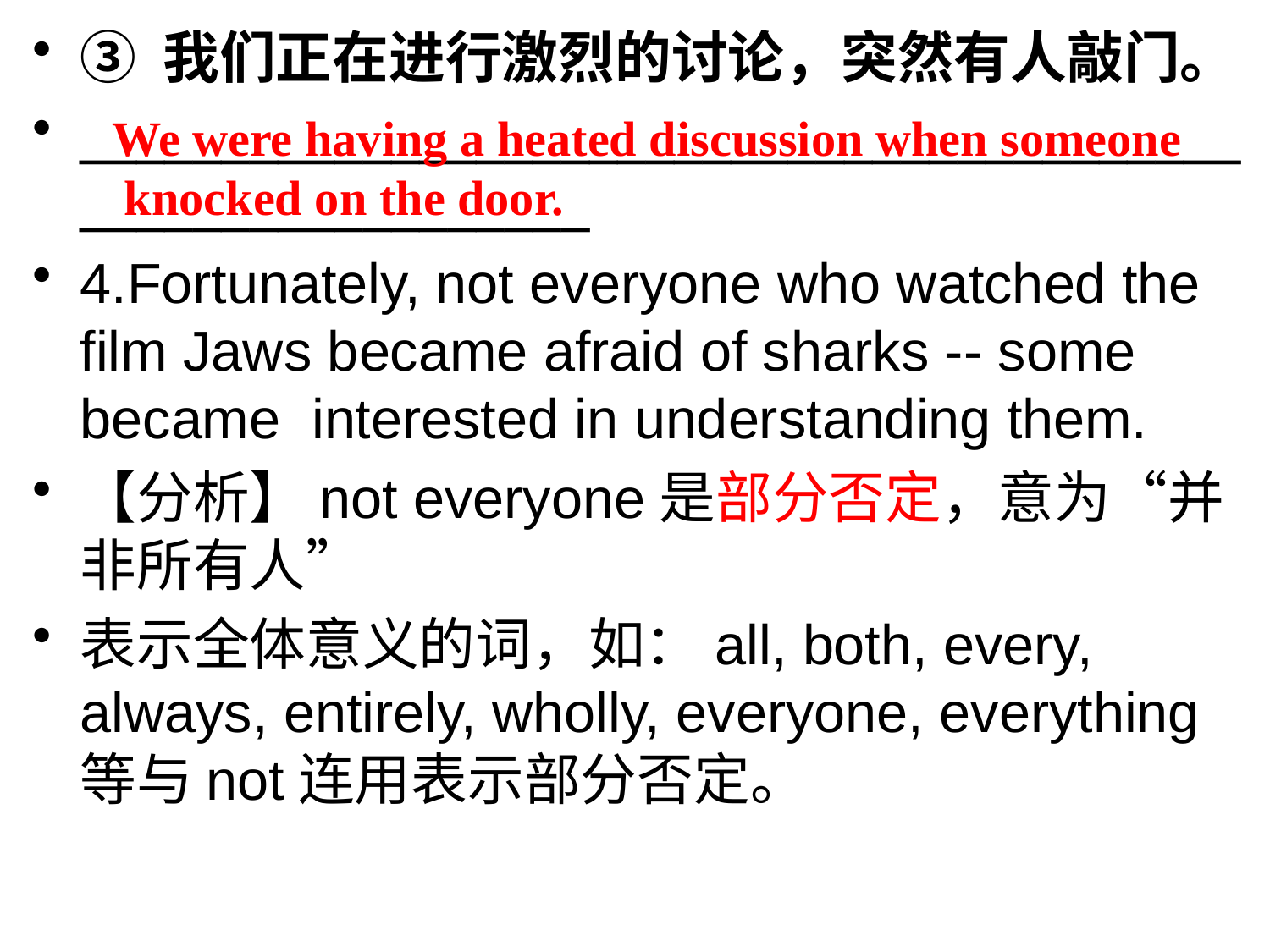

③ 我们正在进行激烈的讨论，突然有人敲门。
___________________________________________________________
4.Fortunately, not everyone who watched the film Jaws became afraid of sharks -- some became  interested in understanding them.
【分析】not everyone是部分否定，意为“并非所有人”
表示全体意义的词，如：all, both, every, always, entirely, wholly, everyone, everything等与not连用表示部分否定。

We were having a heated discussion when someone
 knocked on the door.